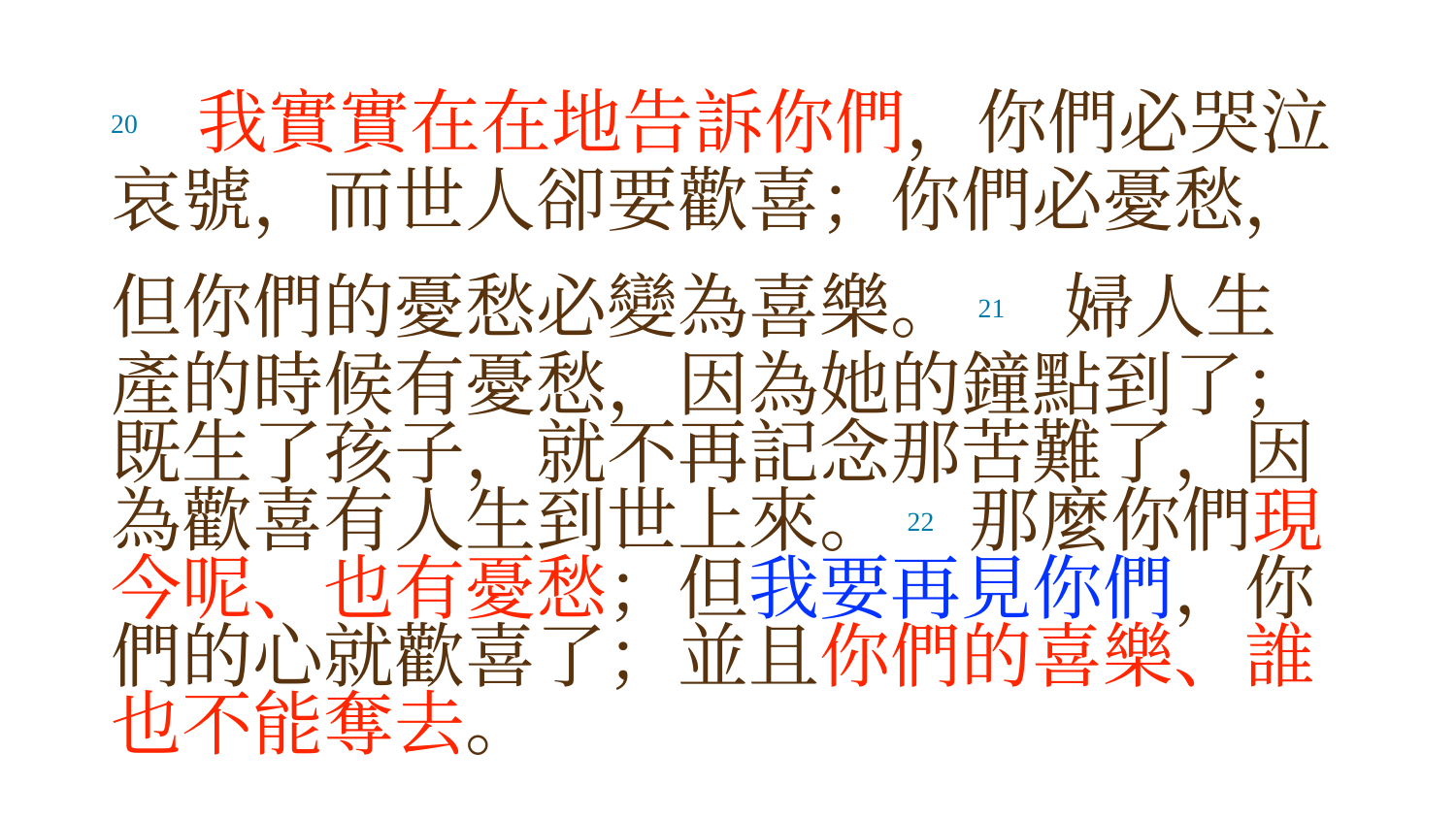

20 我實實在在地告訴你們，你們必哭泣哀號，而世人卻要歡喜；你們必憂愁，但你們的憂愁必變為喜樂。21 婦人生產的時候有憂愁，因為她的鐘點到了；既生了孩子，就不再記念那苦難了，因為歡喜有人生到世上來。22 那麼你們現今呢、也有憂愁；但我要再見你們，你們的心就歡喜了；並且你們的喜樂、誰也不能奪去。